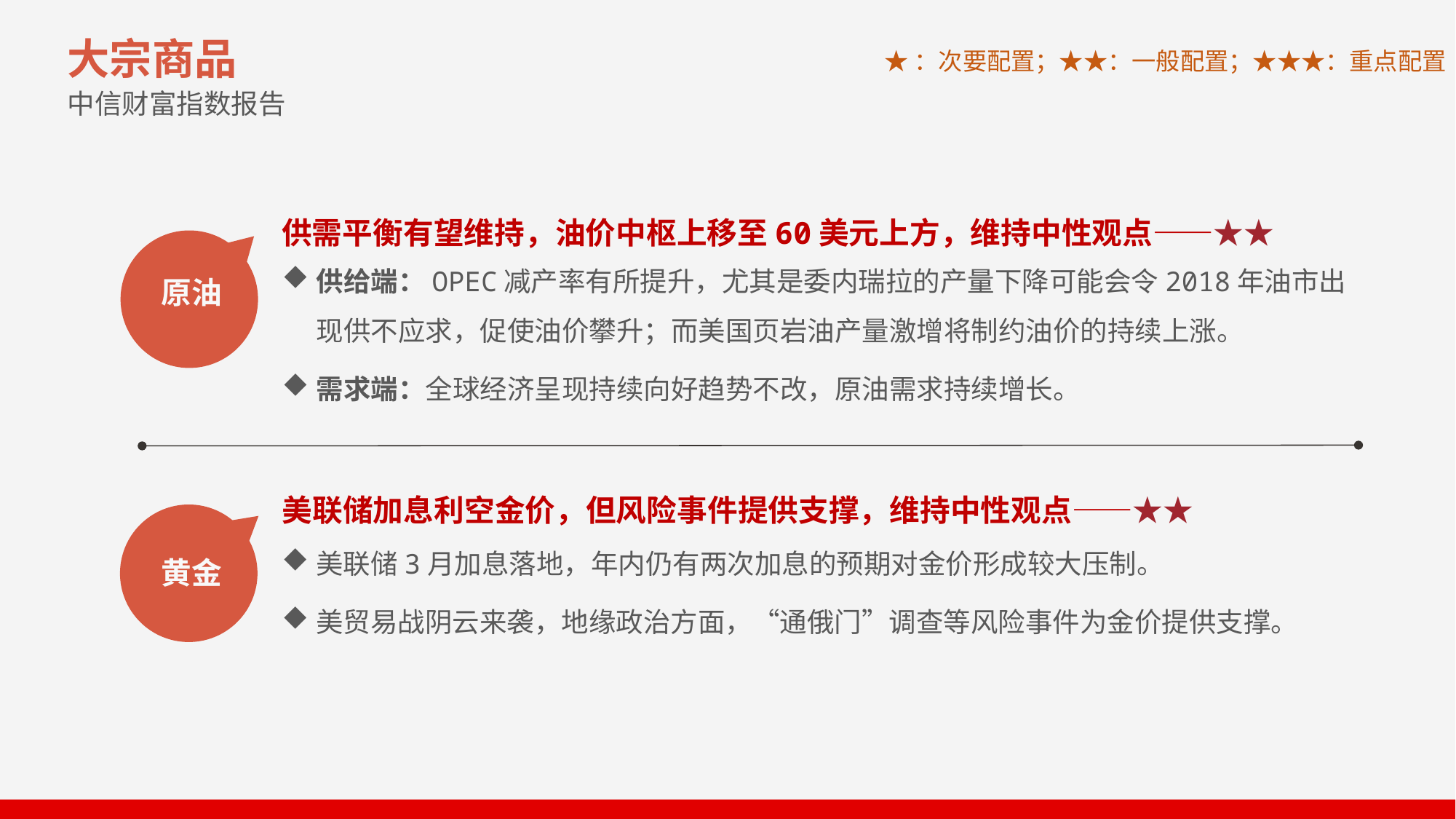

大宗商品
中信财富指数报告
★：次要配置；★★：一般配置；★★★：重点配置
供需平衡有望维持，油价中枢上移至60美元上方，维持中性观点——★★

原油
供给端：OPEC减产率有所提升，尤其是委内瑞拉的产量下降可能会令2018年油市出现供不应求，促使油价攀升；而美国页岩油产量激增将制约油价的持续上涨。
需求端：全球经济呈现持续向好趋势不改，原油需求持续增长。
美联储加息利空金价，但风险事件提供支撑，维持中性观点——★★

黄金
美联储3月加息落地，年内仍有两次加息的预期对金价形成较大压制。
美贸易战阴云来袭，地缘政治方面，“通俄门”调查等风险事件为金价提供支撑。
26